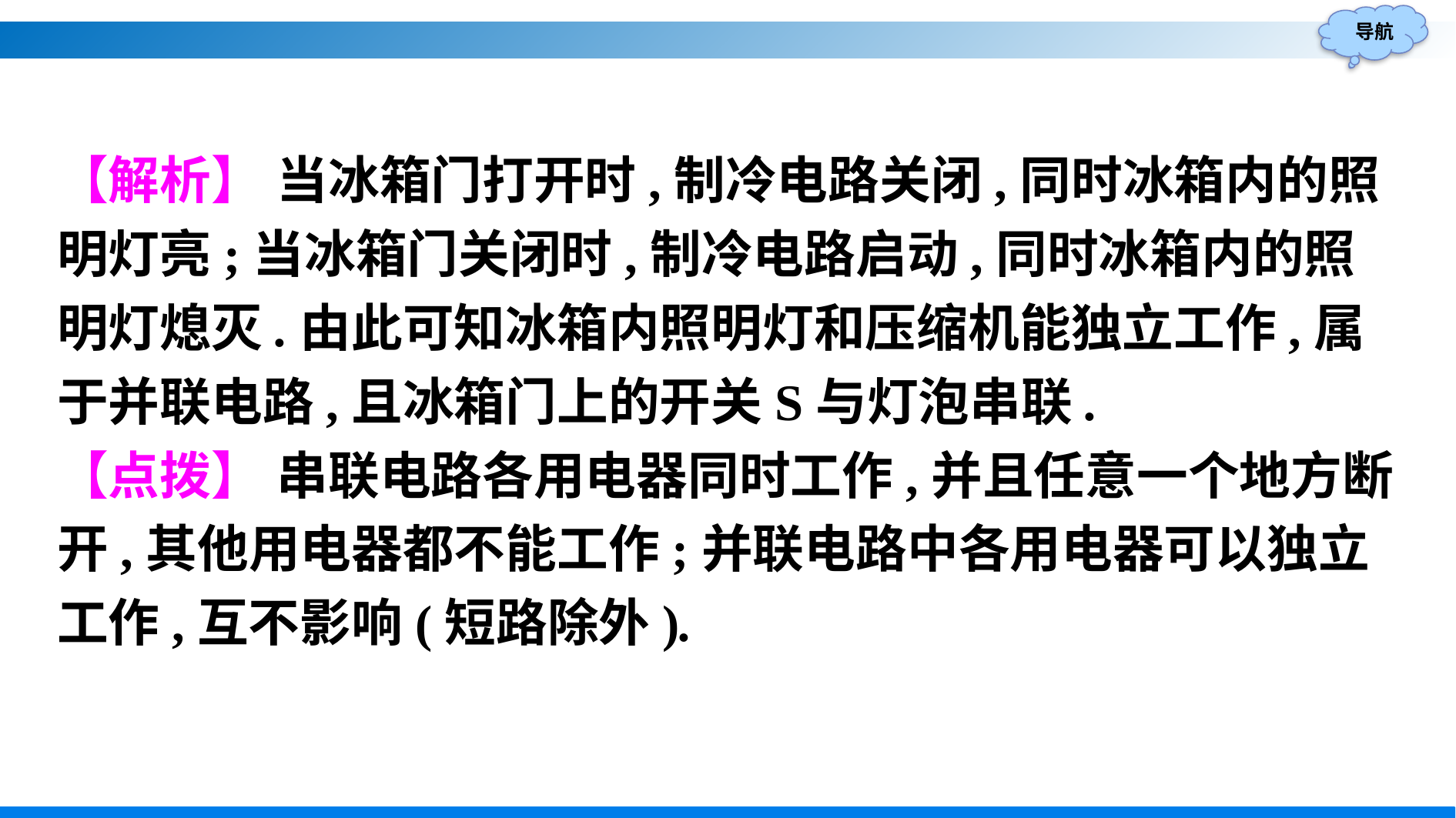

【解析】 当冰箱门打开时,制冷电路关闭,同时冰箱内的照明灯亮;当冰箱门关闭时,制冷电路启动,同时冰箱内的照明灯熄灭.由此可知冰箱内照明灯和压缩机能独立工作,属于并联电路,且冰箱门上的开关S与灯泡串联.
【点拨】 串联电路各用电器同时工作,并且任意一个地方断开,其他用电器都不能工作;并联电路中各用电器可以独立工作,互不影响(短路除外).